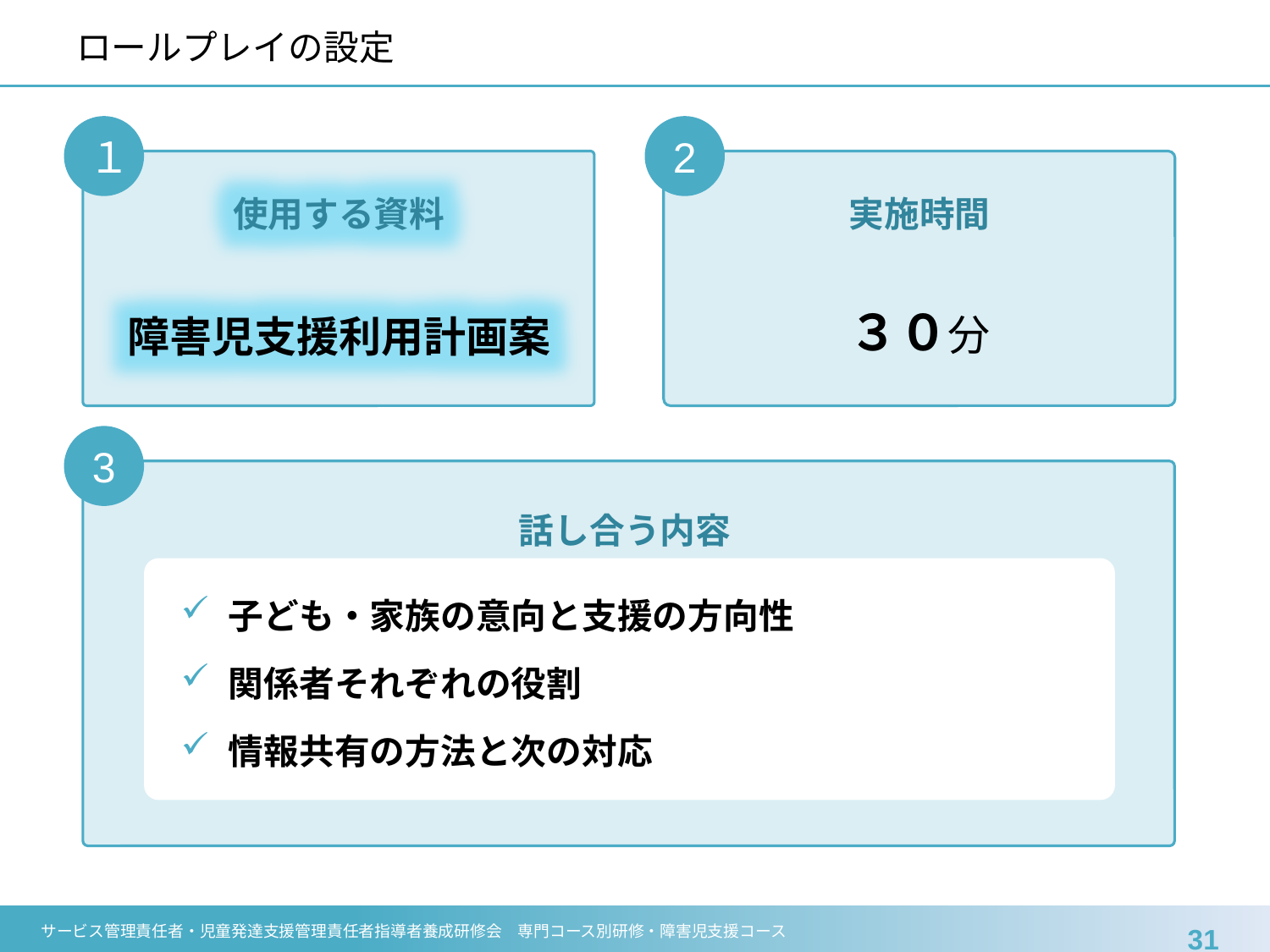

# ロールプレイの設定
１
2

使用する資料
障害児支援利用計画案

実施時間
３０分
3

話し合う内容

子ども・家族の意向と支援の方向性
関係者それぞれの役割
情報共有の方法と次の対応